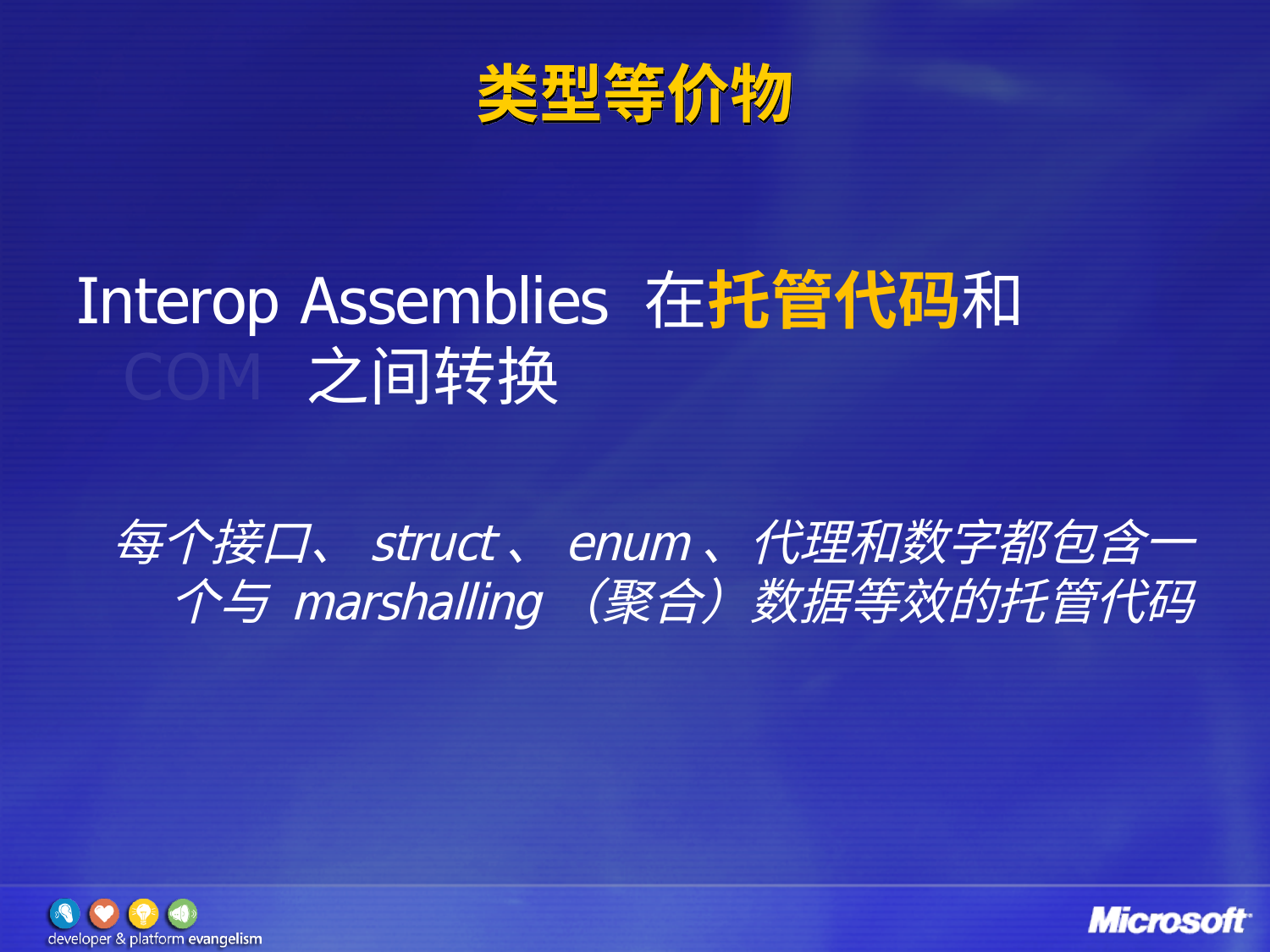

# 类型等价物
Interop Assemblies 在托管代码和 COM 之间转换

每个接口、struct、enum、代理和数字都包含一个与 marshalling（聚合）数据等效的托管代码